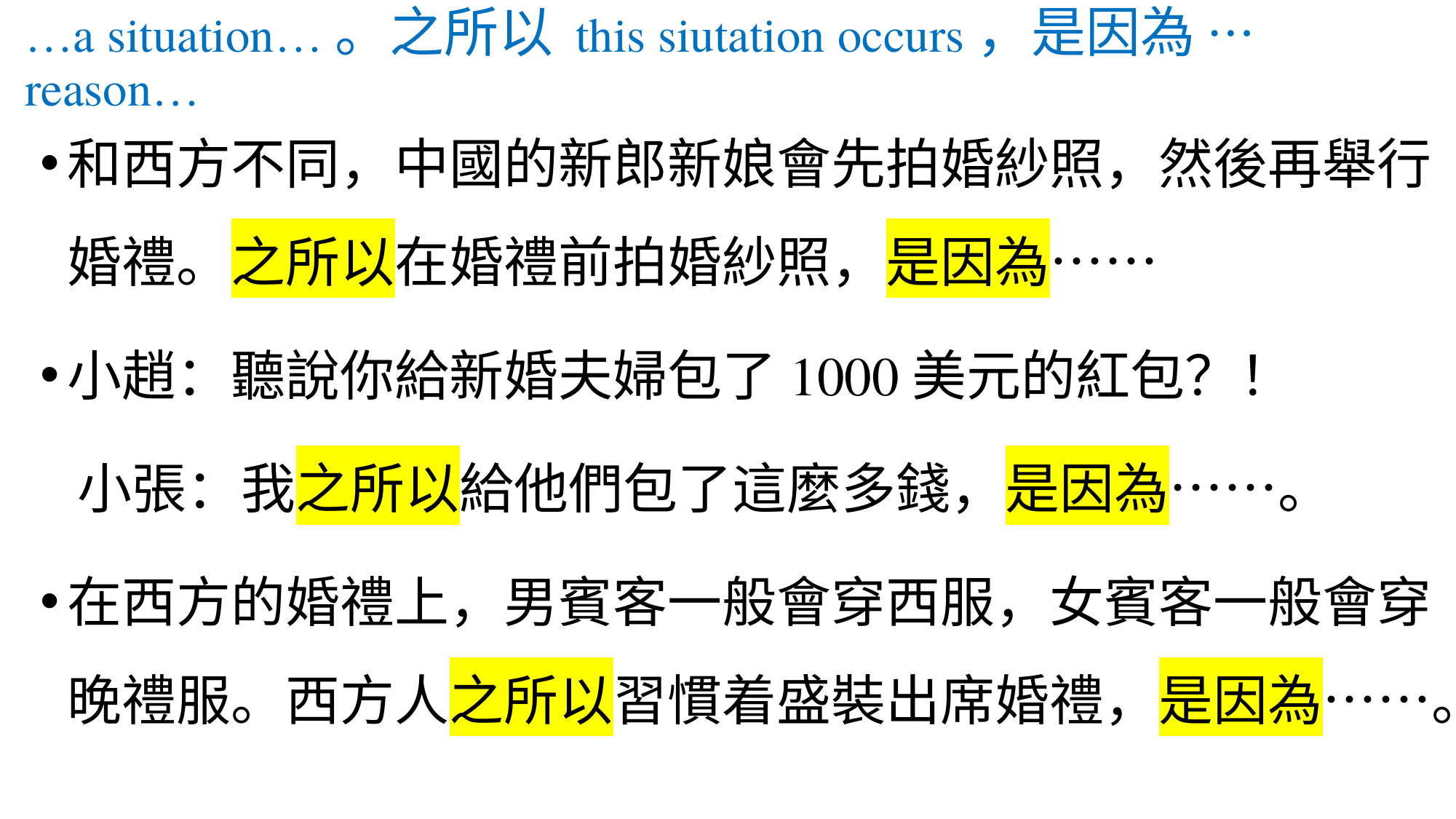

# …a situation…。之所以 this siutation occurs，是因為 …reason…
和西方不同，中國的新郎新娘會先拍婚紗照，然後再舉行婚禮。之所以在婚禮前拍婚紗照，是因為……
小趙：聽說你給新婚夫婦包了1000美元的紅包？！
  小張：我之所以給他們包了這麼多錢，是因為……。
在西方的婚禮上，男賓客一般會穿西服，女賓客一般會穿晚禮服。西方人之所以習慣着盛裝出席婚禮，是因為……。